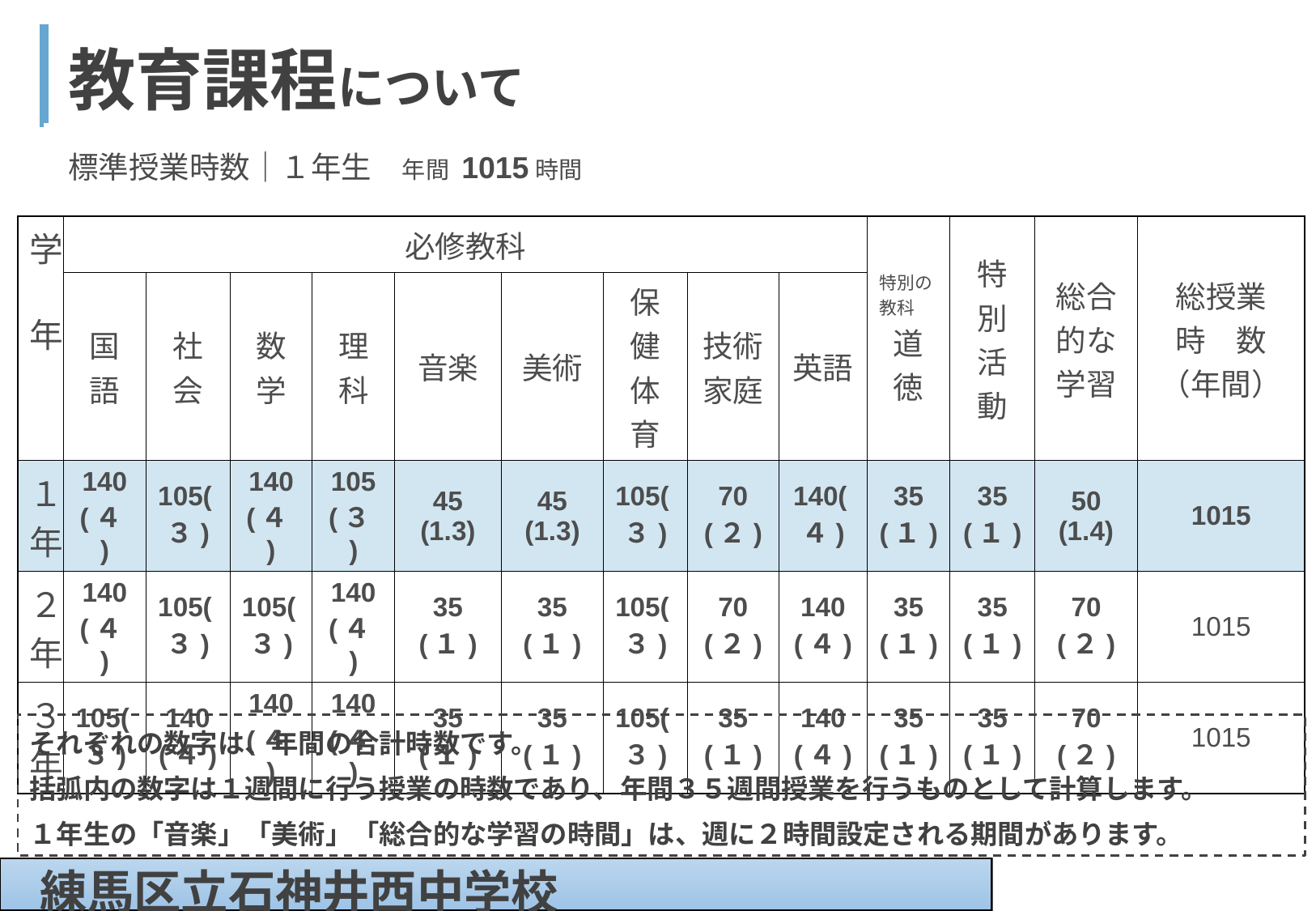

| 教育課程について |
| --- |
| 標準授業時数｜１年生　年間 1015時間 |
| 学 年 | 必修教科 |  |  |  |  |  |  |  |  | 特別の教科 道徳 | 特別活動 | 総合的な学習 | 総授業 時　数 （年間） |
| --- | --- | --- | --- | --- | --- | --- | --- | --- | --- | --- | --- | --- | --- |
|  | 国語 | 社会 | 数学 | 理科 | 音楽 | 美術 | 保健体育 | 技術家庭 | 英語 |  |  |  |  |
| １年 | 140 (４) | 105(３) | 140 (４) | 105 (３) | 45 (1.3) | 45 (1.3) | 105(３) | 70 (２) | 140(４) | 35 (１) | 35 (１) | 50 (1.4) | 1015 |
| ２年 | 140 (４) | 105(３) | 105(３) | 140 (４) | 35 (１) | 35 (１) | 105(３) | 70 (２) | 140 (４) | 35 (１) | 35 (１) | 70 (２) | 1015 |
| ３年 | 105(３) | 140 (４) | 140 (４) | 140 (４) | 35 (１) | 35 (１) | 105(３) | 35 (１) | 140 (４) | 35 (１) | 35 (１) | 70 (２) | 1015 |
それぞれの数字は、年間の合計時数です。
括弧内の数字は１週間に行う授業の時数であり、年間３５週間授業を行うものとして計算します。
１年生の「音楽」「美術」「総合的な学習の時間」は、週に２時間設定される期間があります。